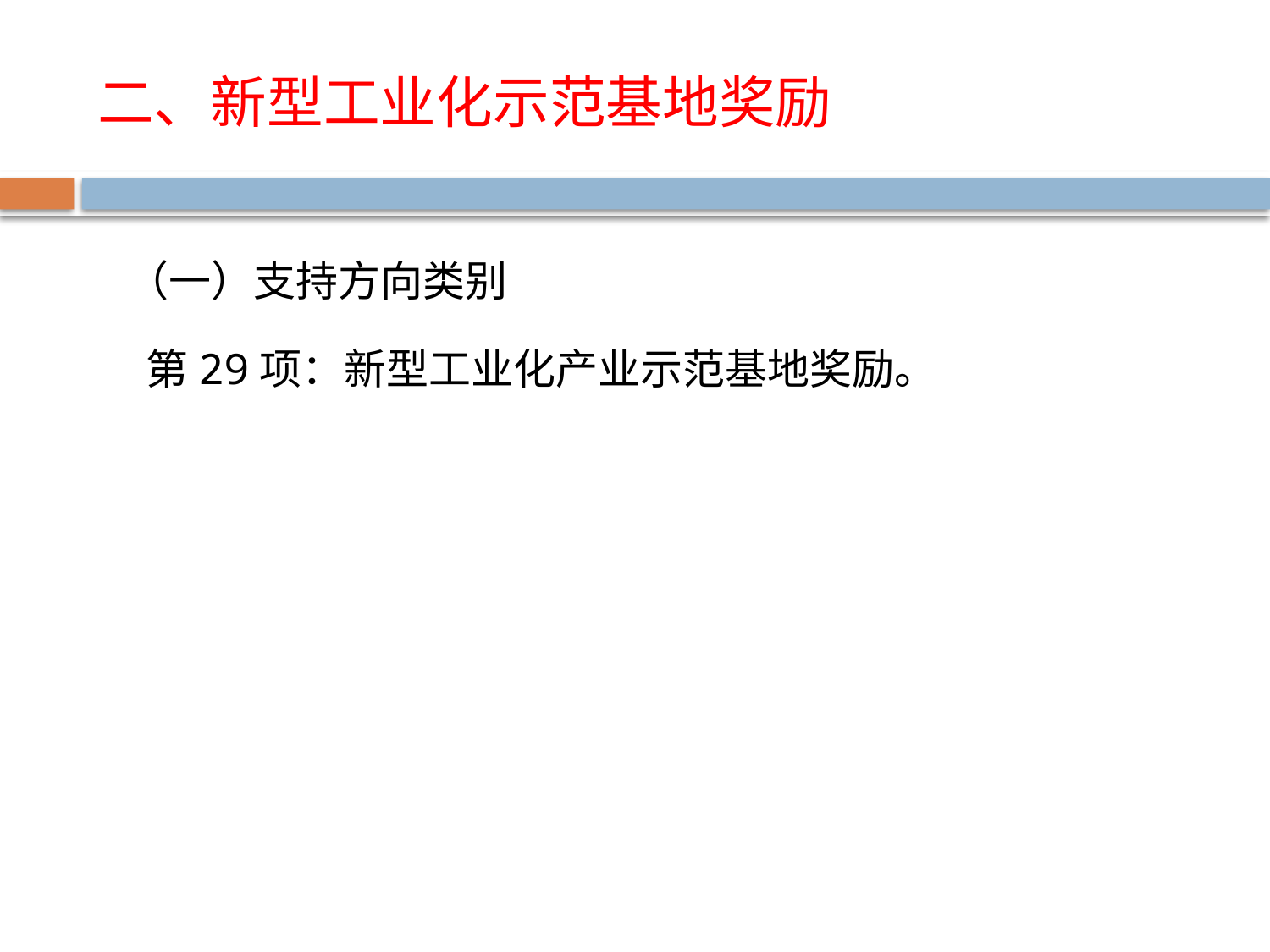

# 二、新型工业化示范基地奖励
  （一）支持方向类别
    第29项：新型工业化产业示范基地奖励。